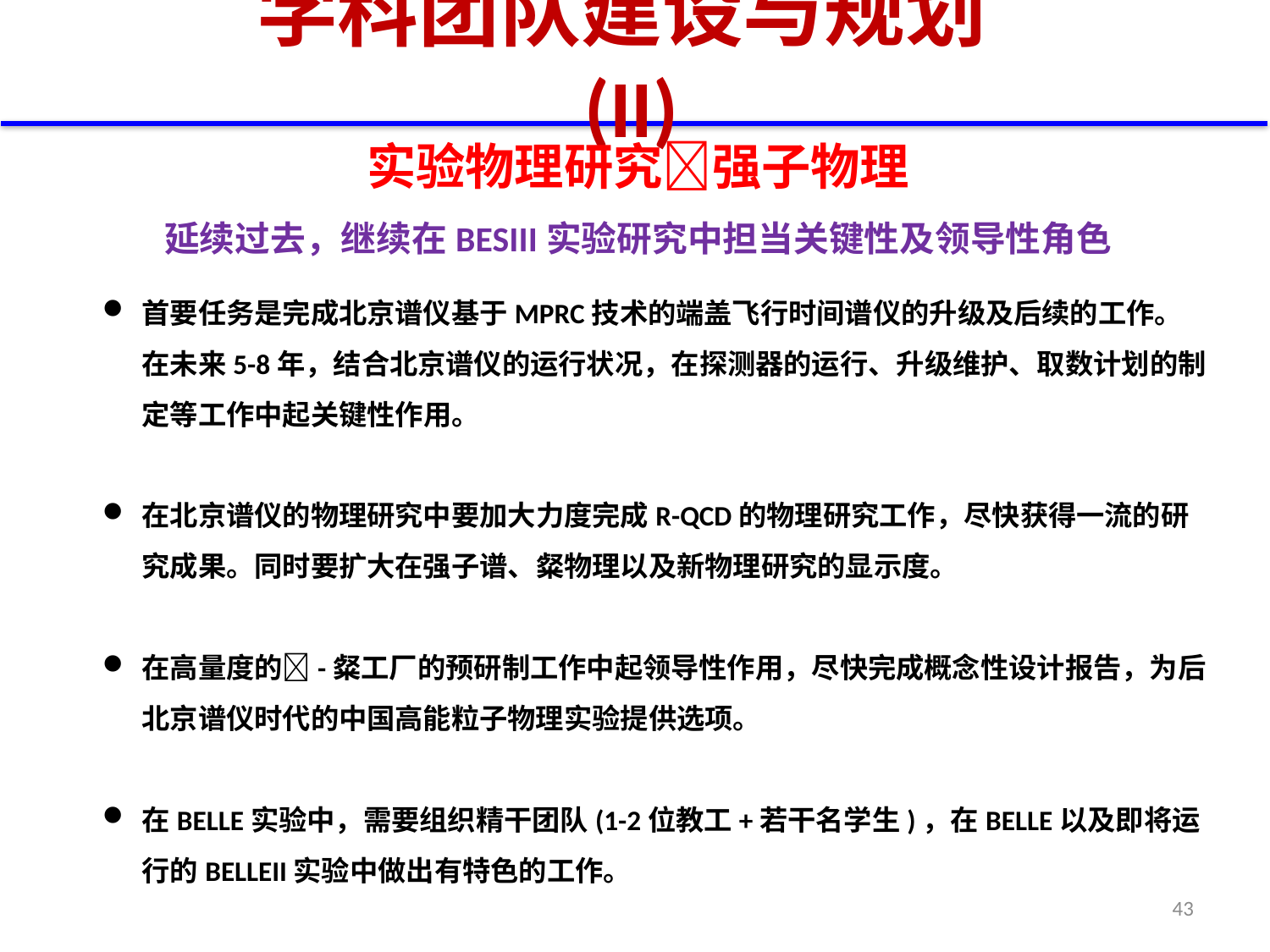

# 学科团队建设与规划(II)
实验物理研究−强子物理
延续过去，继续在BESIII实验研究中担当关键性及领导性角色
首要任务是完成北京谱仪基于MPRC技术的端盖飞行时间谱仪的升级及后续的工作。在未来5-8年，结合北京谱仪的运行状况，在探测器的运行、升级维护、取数计划的制定等工作中起关键性作用。

在北京谱仪的物理研究中要加大力度完成R-QCD的物理研究工作，尽快获得一流的研究成果。同时要扩大在强子谱、粲物理以及新物理研究的显示度。

在高量度的τ-粲工厂的预研制工作中起领导性作用，尽快完成概念性设计报告，为后北京谱仪时代的中国高能粒子物理实验提供选项。

在BELLE实验中，需要组织精干团队(1-2位教工+若干名学生)，在BELLE以及即将运行的BELLEII实验中做出有特色的工作。
43